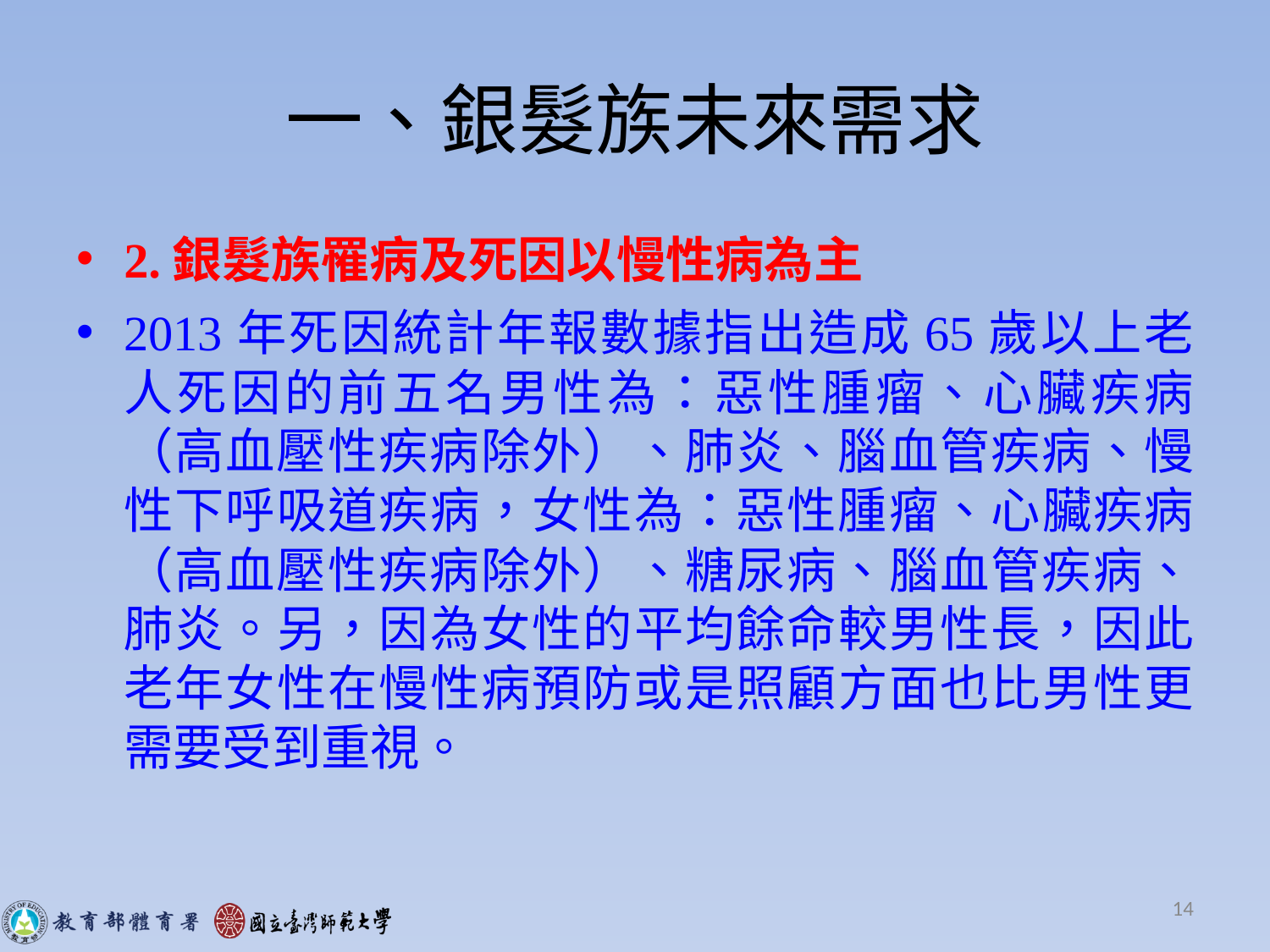

# 一、銀髮族未來需求
2.銀髮族罹病及死因以慢性病為主
2013年死因統計年報數據指出造成65歲以上老人死因的前五名男性為：惡性腫瘤、心臟疾病（高血壓性疾病除外）、肺炎、腦血管疾病、慢性下呼吸道疾病，女性為：惡性腫瘤、心臟疾病（高血壓性疾病除外）、糖尿病、腦血管疾病、肺炎。另，因為女性的平均餘命較男性長，因此老年女性在慢性病預防或是照顧方面也比男性更需要受到重視。
14